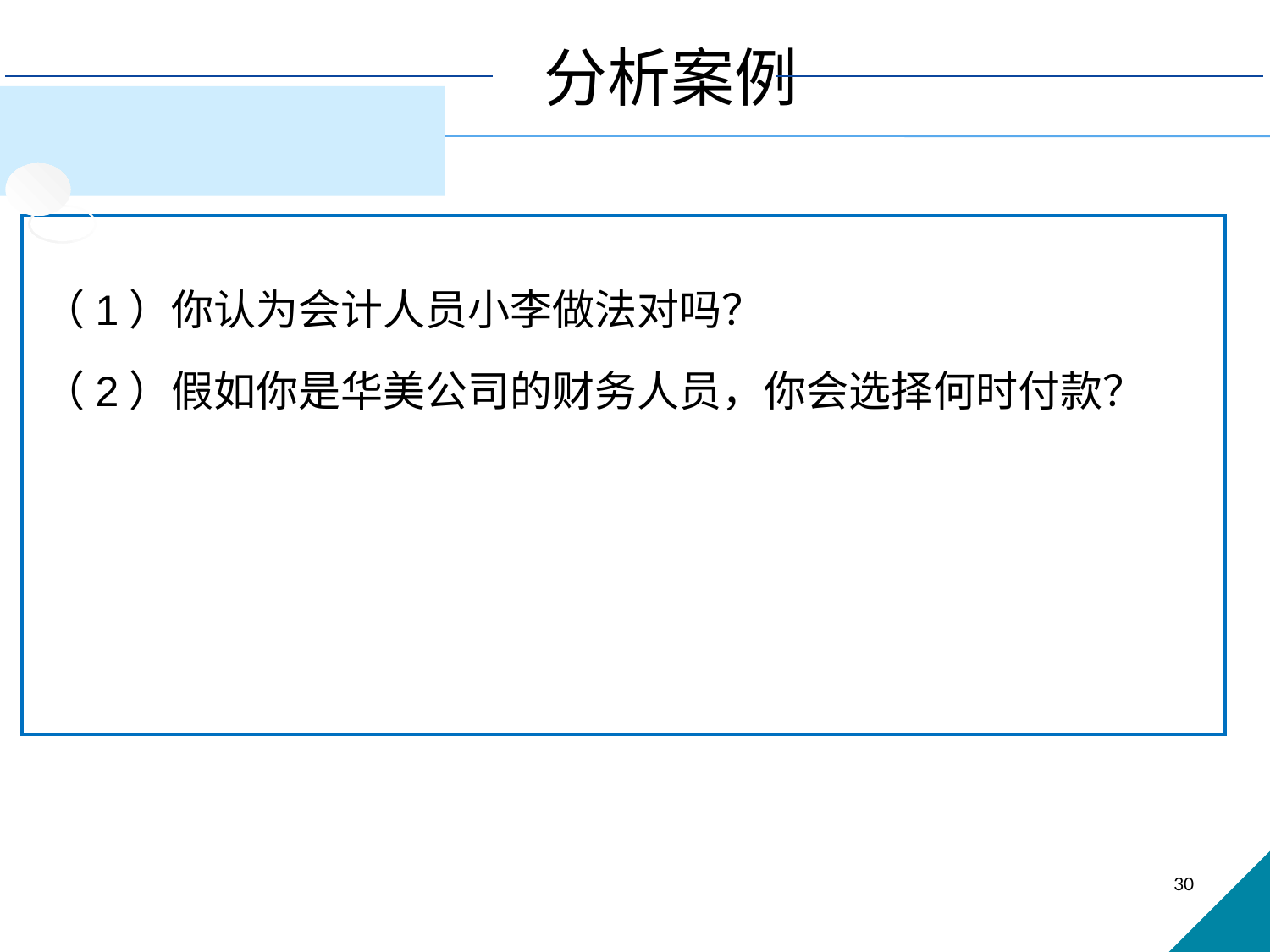

分析案例

（1）你认为会计人员小李做法对吗？
（2）假如你是华美公司的财务人员，你会选择何时付款？
30